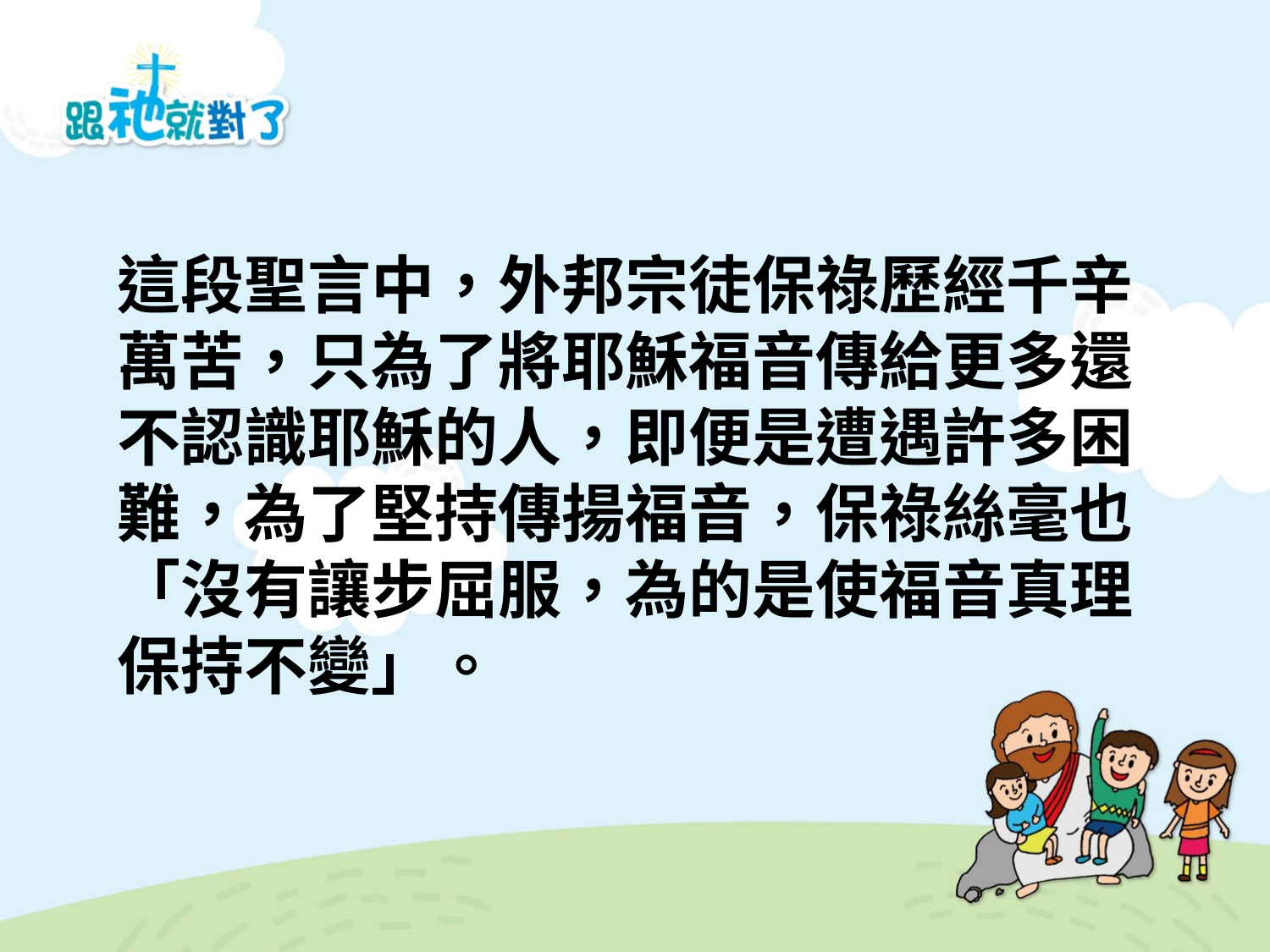

這段聖言中，外邦宗徒保祿歷經千辛萬苦，只為了將耶穌福音傳給更多還不認識耶穌的人，即便是遭遇許多困難，為了堅持傳揚福音，保祿絲毫也「沒有讓步屈服，為的是使福音真理保持不變」。